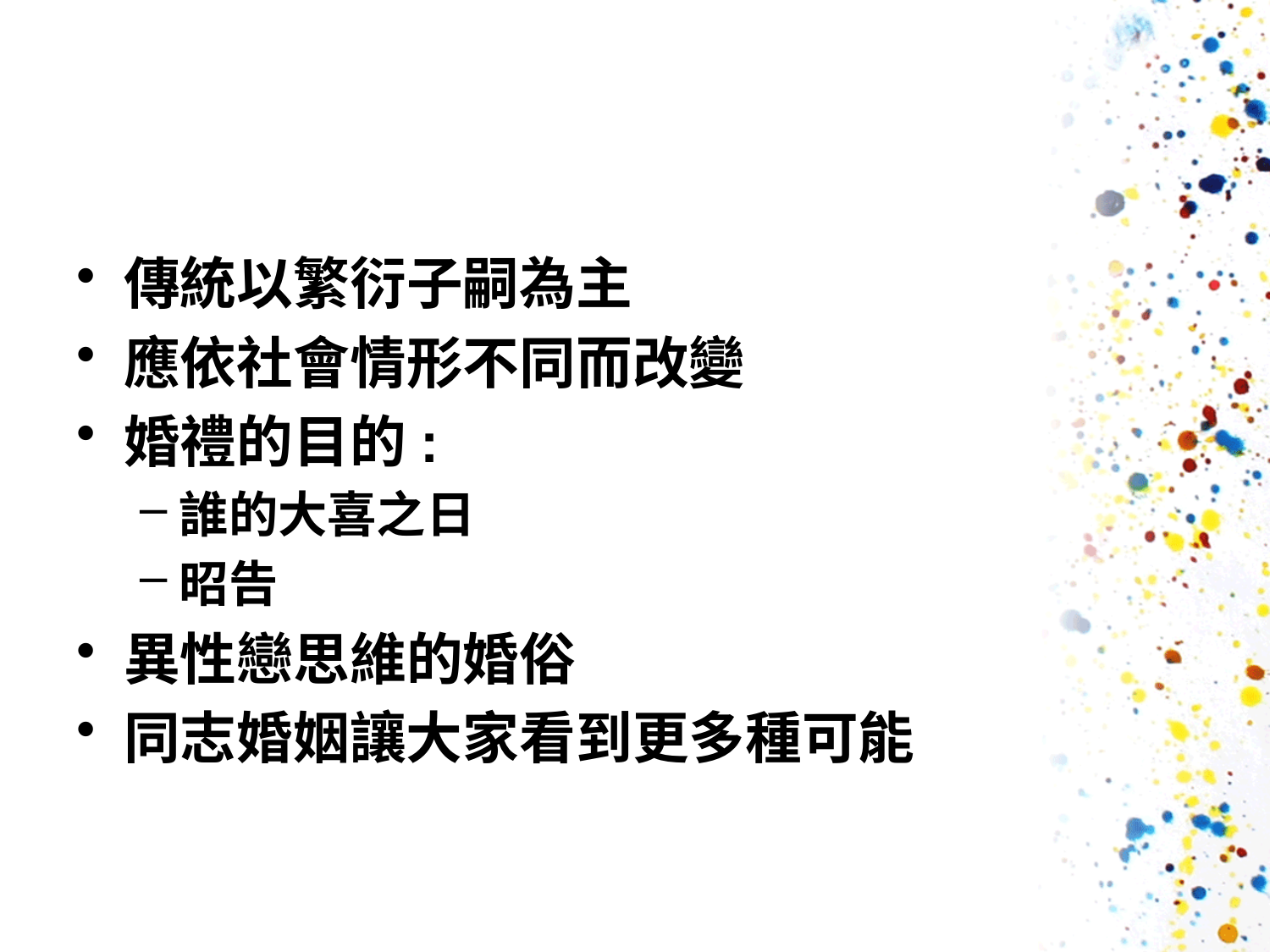

#
傳統以繁衍子嗣為主
應依社會情形不同而改變
婚禮的目的:
誰的大喜之日
昭告
異性戀思維的婚俗
同志婚姻讓大家看到更多種可能